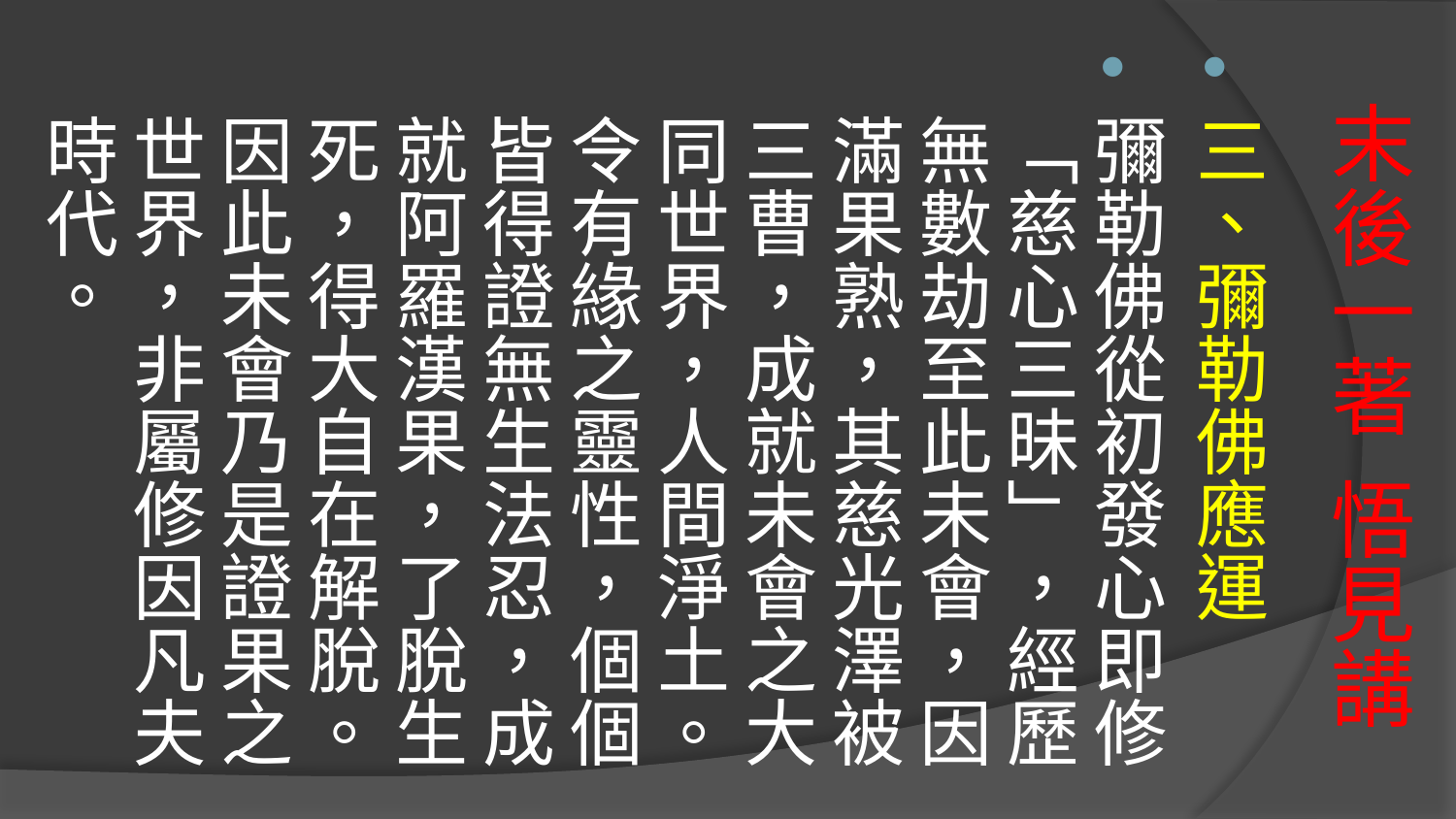

三、彌勒佛應運
彌勒佛從初發心即修「慈心三昧」，經歷無數劫至此未會，因滿果熟，其慈光澤被三曹，成就未會之大同世界，人間淨土。令有緣之靈性，個個皆得證無生法忍，成就阿羅漢果，了脫生死，得大自在解脫。因此未會乃是證果之世界，非屬修因凡夫時代。
# 末後一著  悟見講